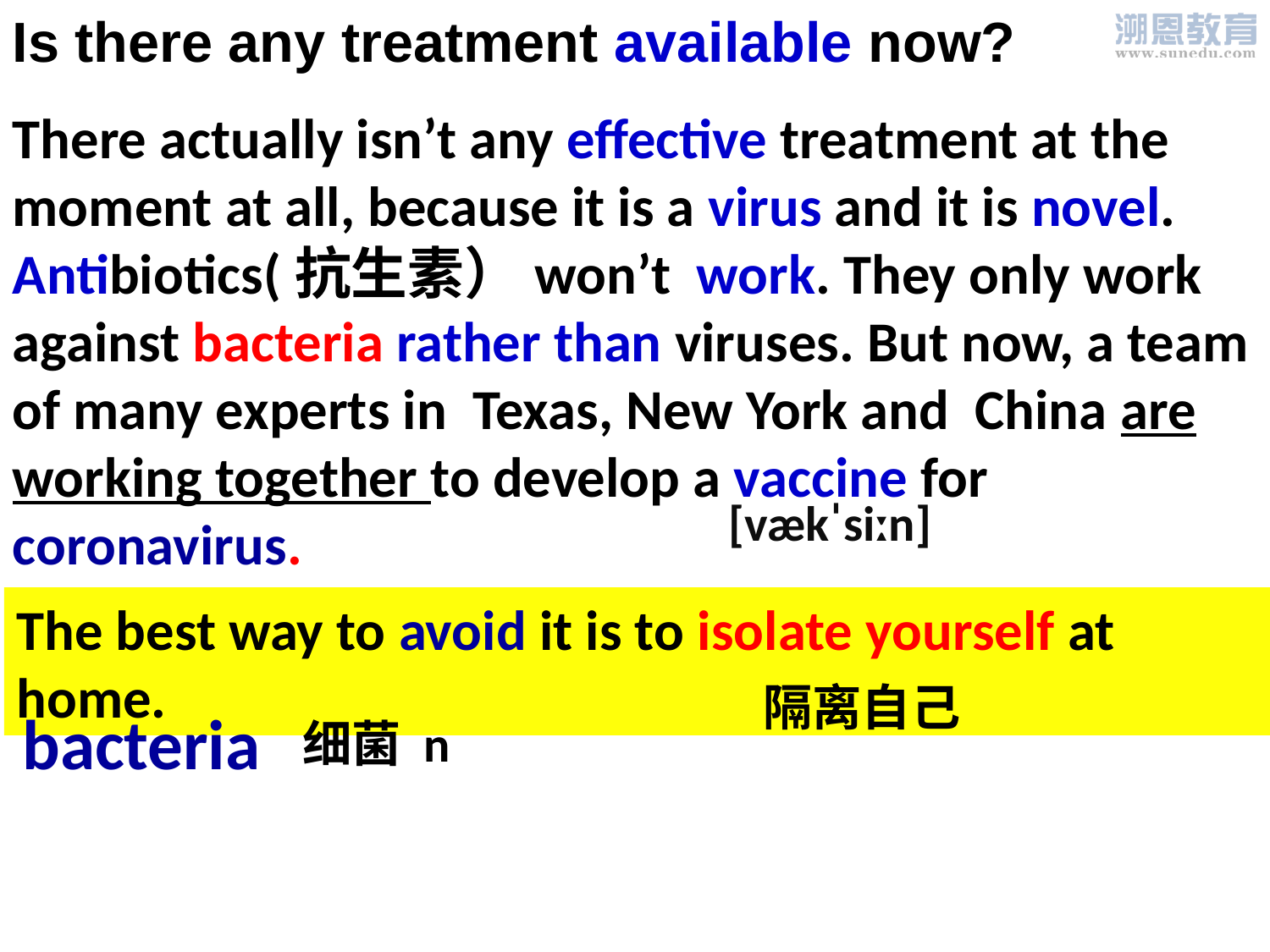

Is there any treatment available now?

There actually isn’t any effective treatment at the moment at all, because it is a virus and it is novel. Antibiotics(抗生素）won’t  work. They only work against bacteria rather than viruses. But now, a team of many experts in  Texas, New York and  China are working together to develop a vaccine for coronavirus.
[vækˈsiːn]
The best way to avoid it is to isolate yourself at home.
隔离自己
bacteria
细菌 n